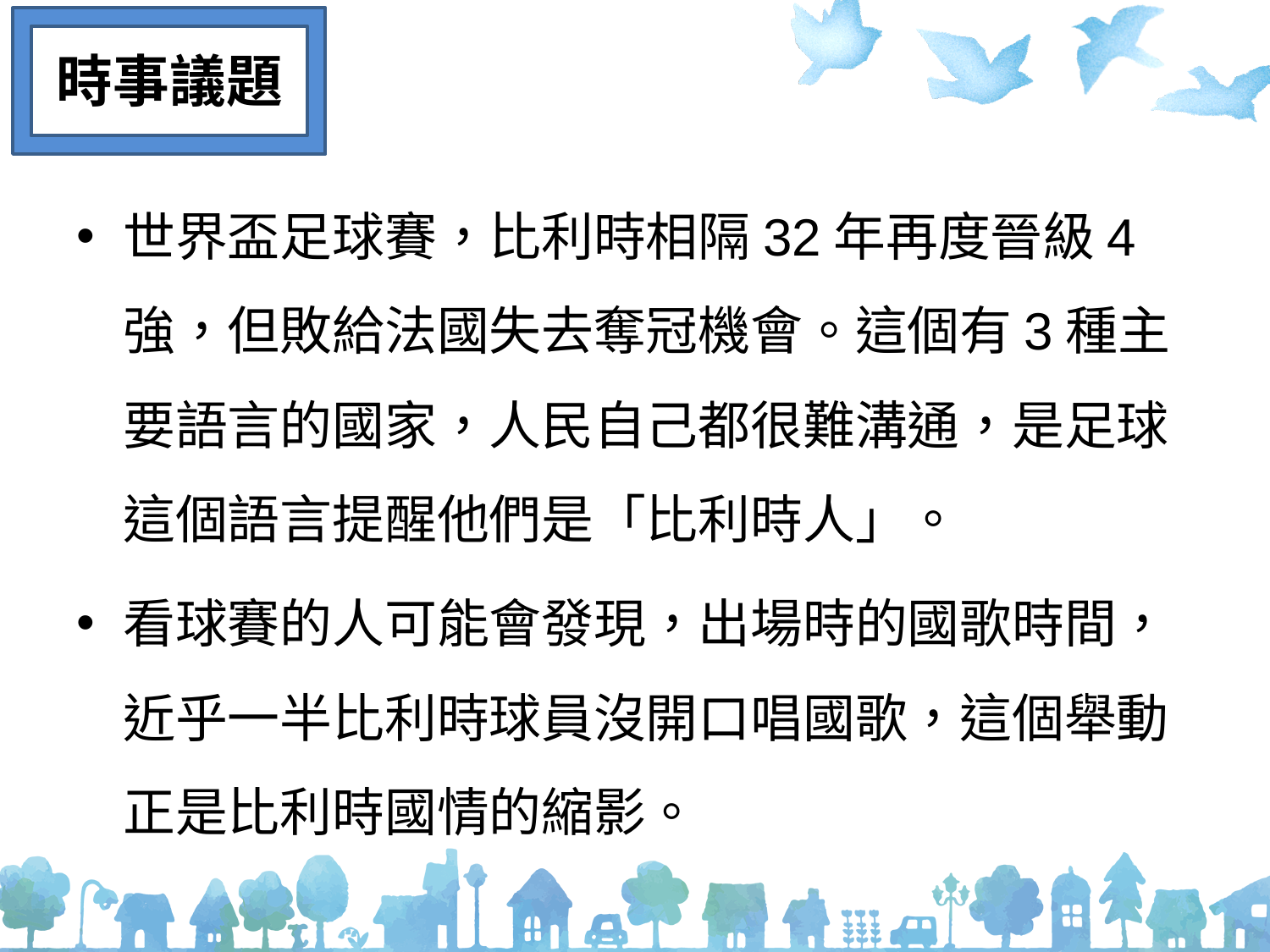

時事議題
世界盃足球賽，比利時相隔32年再度晉級4強，但敗給法國失去奪冠機會。這個有3種主要語言的國家，人民自己都很難溝通，是足球這個語言提醒他們是「比利時人」。
看球賽的人可能會發現，出場時的國歌時間，近乎一半比利時球員沒開口唱國歌，這個舉動正是比利時國情的縮影。